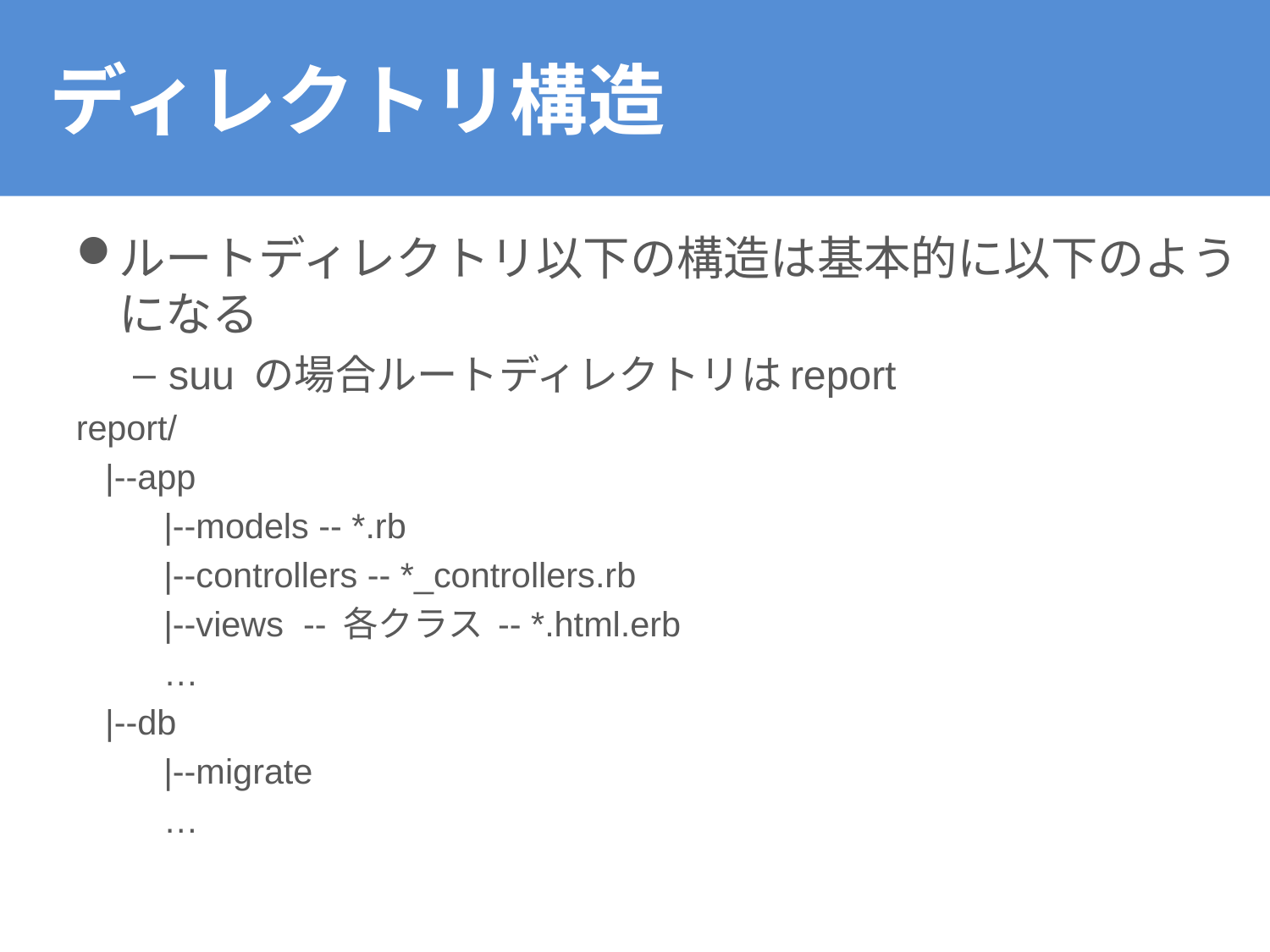

# ディレクトリ構造
ルートディレクトリ以下の構造は基本的に以下のようになる
suu の場合ルートディレクトリはreport
report/
   |--app
         |--models -- *.rb
         |--controllers -- *_controllers.rb
         |--views  -- 各クラス -- *.html.erb
         …
   |--db
         |--migrate
         …